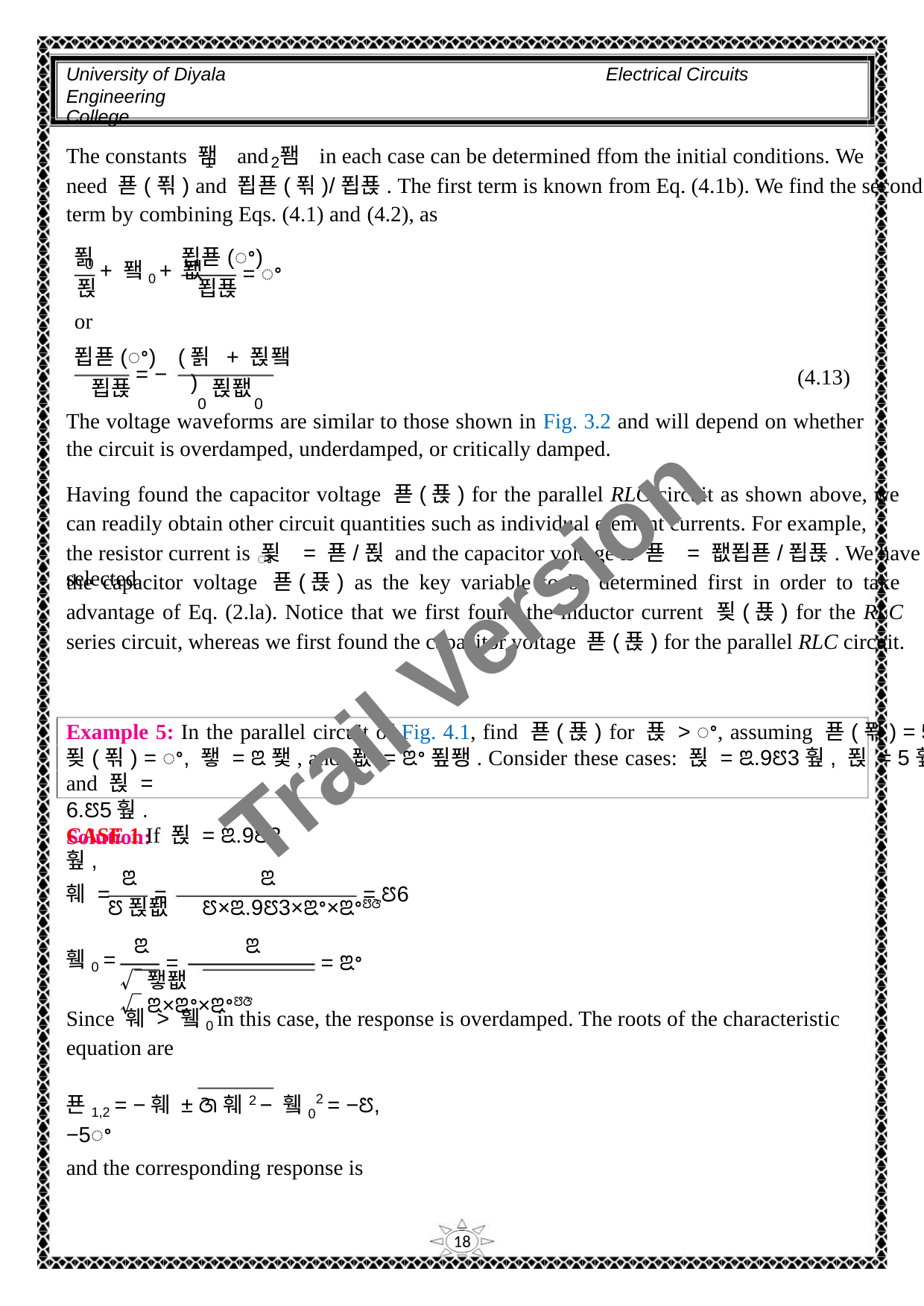

University of Diyala
Engineering College
Electrical Circuits
The constants 퐴 and 퐴 in each case can be determined ffom the initial conditions. We
1
2
need 푣(푂) and 푑푣(푂)/푑푡. The first term is known from Eq. (4.1b). We find the second
term by combining Eqs. (4.1) and (4.2), as
푉
푑푣(ꢀ)
푑푡
0
+ 퐼0 + 퐶
= ꢀ
푅
or
푑푣(ꢀ)
푑푡
(푉 + 푅퐼 )
0 0
= −
(4.13)
푅퐶
The voltage waveforms are similar to those shown in Fig. 3.2 and will depend on whether
the circuit is overdamped, underdamped, or critically damped.
Having found the capacitor voltage 푣(푡) for the parallel RLC circuit as shown above, we
can readily obtain other circuit quantities such as individual element currents. For example,
the resistor current is 푖 = 푣/푅 and the capacitor voltage is 푣 = 퐶푑푣/푑푡. We have selected
ꢁ
ꢂ
the capacitor voltage 푣(푡) as the key variable to be determined first in order to take
advantage of Eq. (2.la). Notice that we first found the inductor current 푖(푡) for the RLC
series circuit, whereas we first found the capacitor voltage 푣(푡) for the parallel RLC circuit.
Trail Version
Trail Version
Trail Version
Trail Version
Trail Version
Trail Version
Trail Version
Trail Version
Trail Version
Trail Version
Trail Version
Trail Version
Trail Version
Example 5: In the parallel circuit of Fig. 4.1, find 푣(푡) for 푡 > ꢀ, assuming 푣(푂) = 5푉,
푖(푂) = ꢀ, 퐿 = ꢃ퐻, and 퐶 = ꢃꢀ푚퐹. Consider these cases: 푅 = ꢃ.9ꢄ3훺, 푅 = 5훺, and 푅 =
6.ꢄ5훺.
Solution:
CASE 1 If 푅 = ꢃ.9ꢄ3훺,
ꢃ
ꢃ
훼 =
=
= ꢄ6
ꢄ푅퐶 ꢄ×ꢃ.9ꢄ3×ꢃꢀ×ꢃꢀꢅꢆ
ꢃ
ꢃ
휔0 =
=
= ꢃꢀ
√퐿퐶 √ꢃ×ꢃꢀ×ꢃꢀꢅꢆ
Since 훼 > 휔0 in this case, the response is overdamped. The roots of the characteristic
equation are
푠1,2 = −훼 ± ꢇ훼2 − 휔02 = −ꢄ, −5ꢀ
and the corresponding response is
18